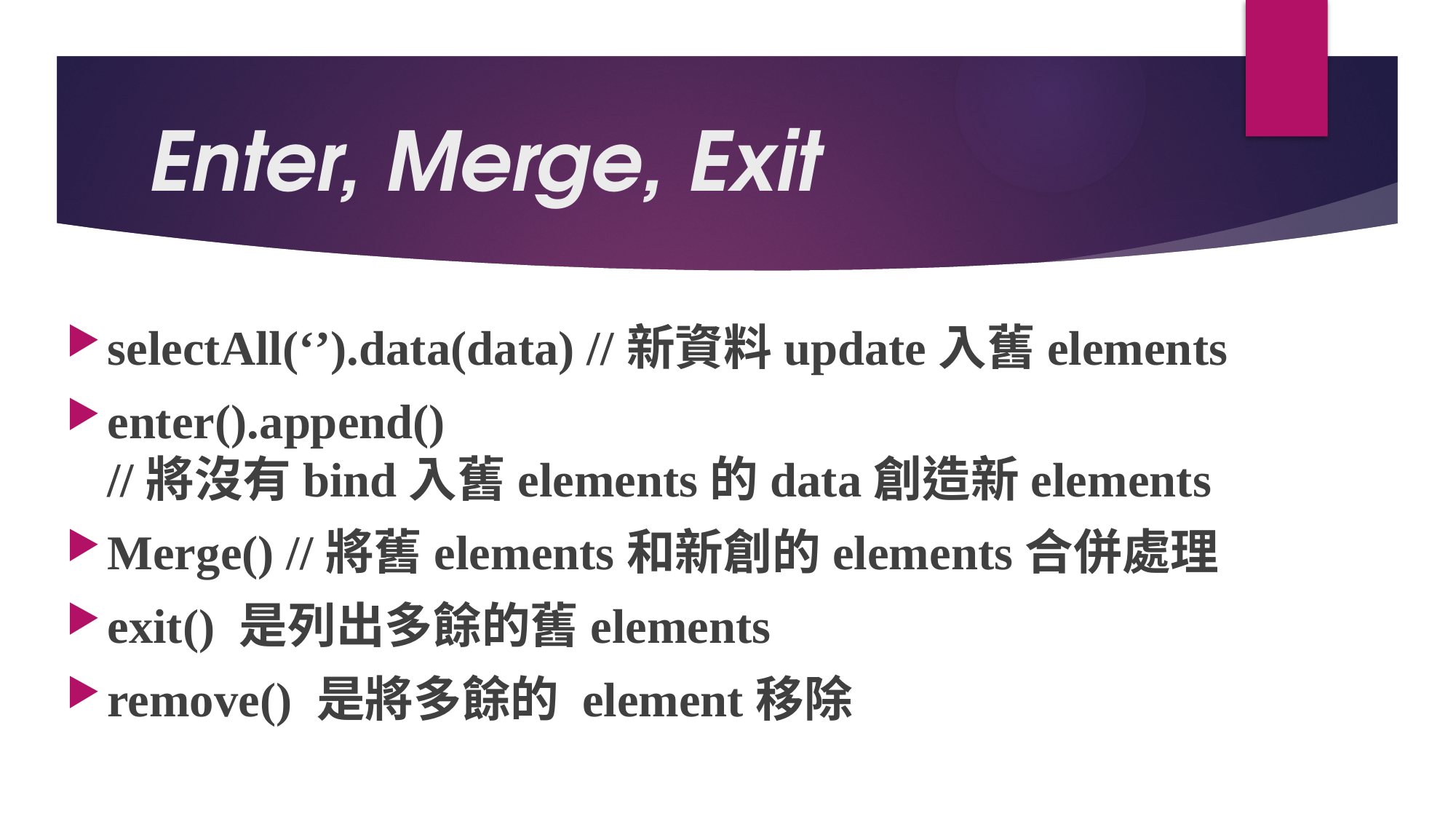

# Enter, Merge, Exit
selectAll(‘’).data(data) //新資料update入舊elements
enter().append()
//將沒有bind入舊elements的data創造新elements
Merge() //將舊elements和新創的elements合併處理
exit() 是列出多餘的舊elements
remove() 是將多餘的 element移除